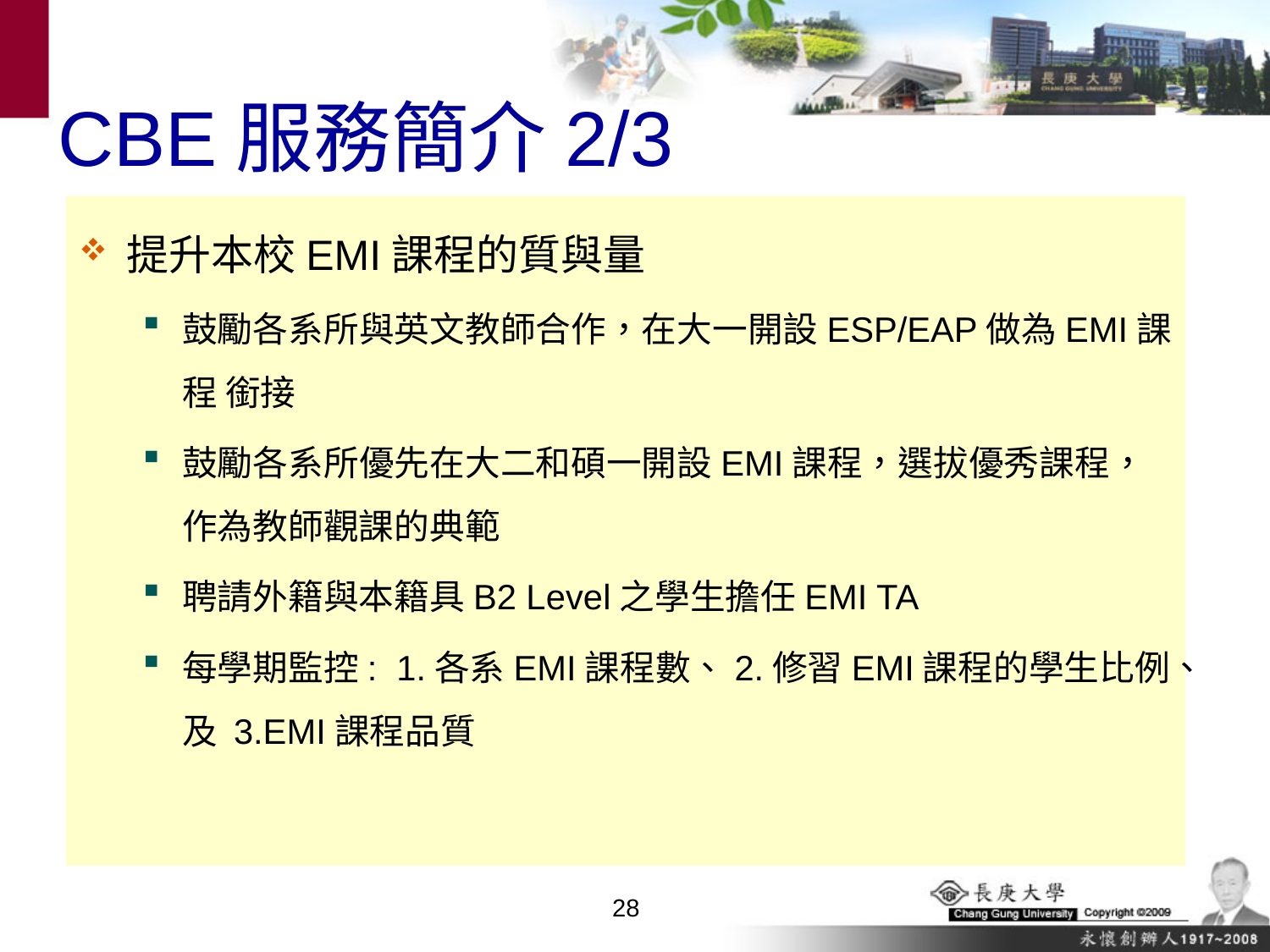

# CBE服務簡介2/3
提升本校EMI課程的質與量
鼓勵各系所與英文教師合作，在大一開設ESP/EAP做為EMI課程 銜接
鼓勵各系所優先在大二和碩一開設EMI課程，選拔優秀課程，作為教師觀課的典範
聘請外籍與本籍具B2 Level之學生擔任EMI TA
每學期監控:  1.各系EMI課程數、2.修習EMI課程的學生比例、及 3.EMI課程品質

28